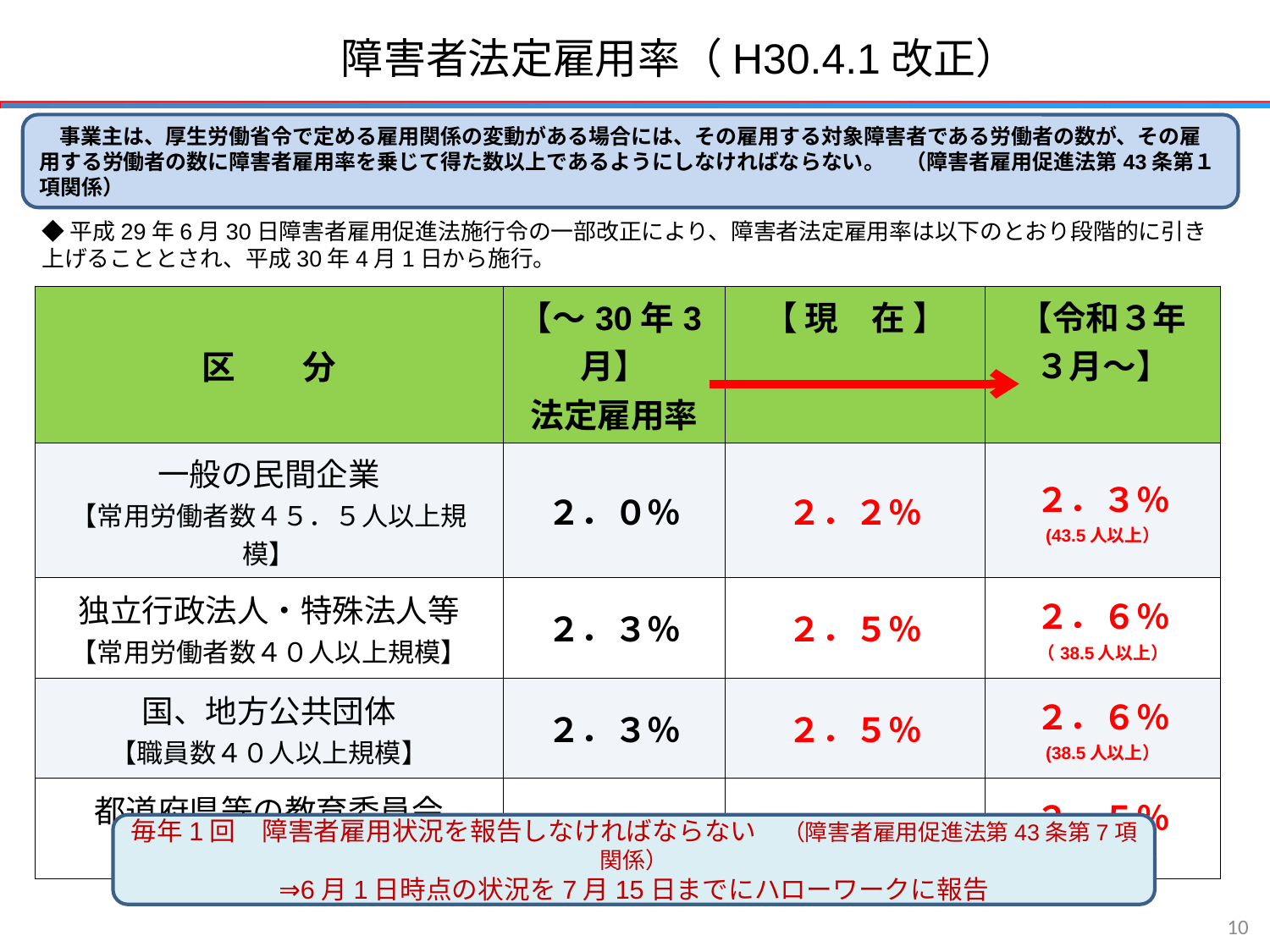

障害者法定雇用率（H30.4.1改正）

　事業主は、厚生労働省令で定める雇用関係の変動がある場合には、その雇用する対象障害者である労働者の数が、その雇用する労働者の数に障害者雇用率を乗じて得た数以上であるようにしなければならない。　（障害者雇用促進法第43条第１項関係）

◆平成29年6月30日障害者雇用促進法施行令の一部改正により、障害者法定雇用率は以下のとおり段階的に引き上げることとされ、平成30年4月1日から施行。
| 区　　分 | 【～30年3月】 法定雇用率 | 【 現　在 】 | 【令和３年 ３月～】 |
| --- | --- | --- | --- |
| 一般の民間企業 【常用労働者数４５．５人以上規模】 | ２．０％ | ２．２％ | ２．３％ (43.5人以上） |
| 独立行政法人・特殊法人等 【常用労働者数４０人以上規模】 | ２．３％ | ２．５％ | ２．６％ （38.5人以上） |
| 国、地方公共団体 【職員数４０人以上規模】 | ２．３％ | ２．５％ | ２．６％ (38.5人以上） |
| 都道府県等の教育委員会 【職員数４２人以上規模】 | ２．２％ | ２．４％ | ２．５％ (40人以上） |
毎年1回　障害者雇用状況を報告しなければならない　（障害者雇用促進法第43条第7項関係）
⇒6月1日時点の状況を7月15日までにハローワークに報告
10